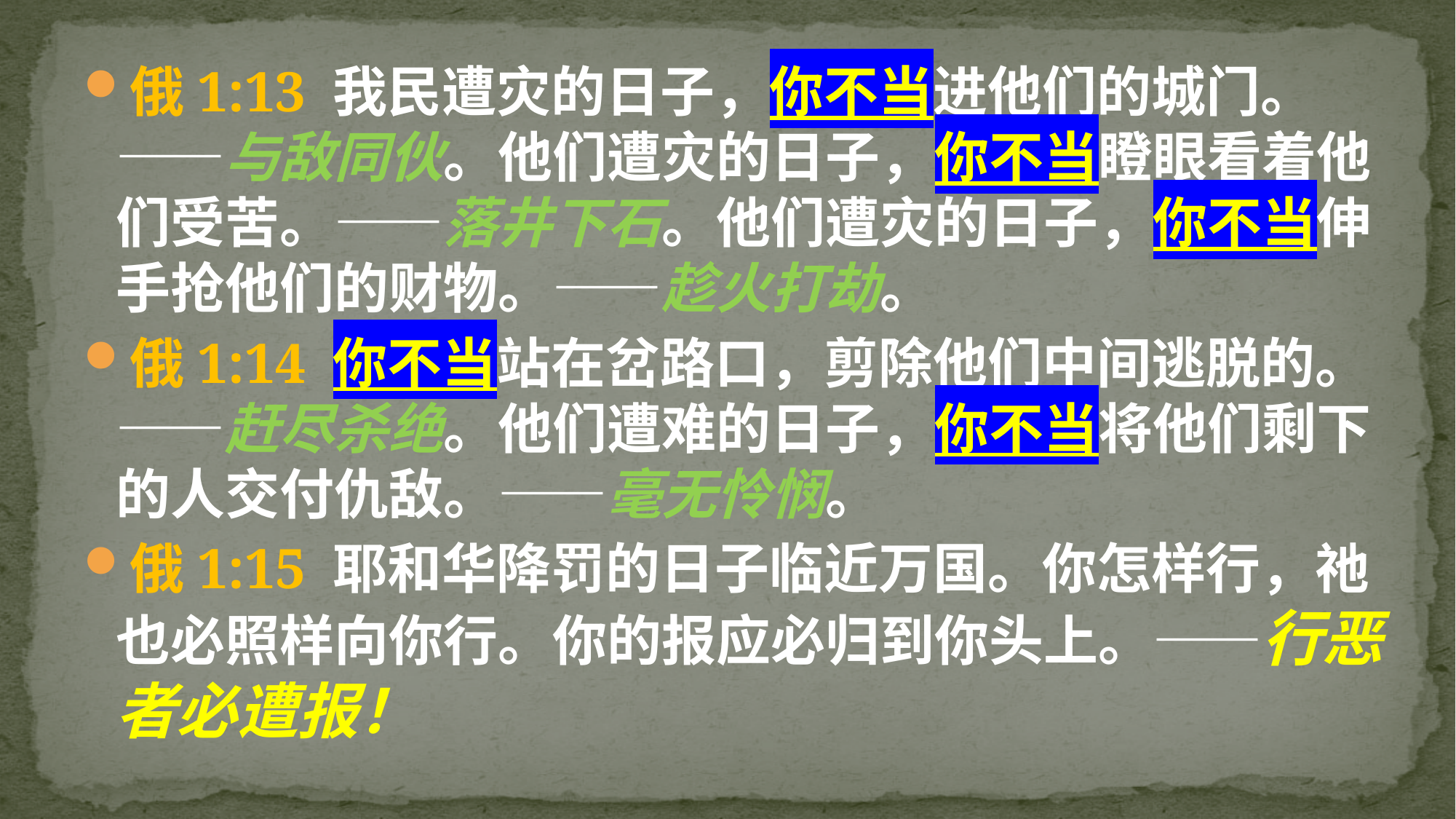

#
俄1:13 我民遭灾的日子，你不当进他们的城门。——与敌同伙。他们遭灾的日子，你不当瞪眼看着他们受苦。——落井下石。他们遭灾的日子，你不当伸手抢他们的财物。——趁火打劫。
俄1:14 你不当站在岔路口，剪除他们中间逃脱的。——赶尽杀绝。他们遭难的日子，你不当将他们剩下的人交付仇敌。——毫无怜悯。
俄1:15 耶和华降罚的日子临近万国。你怎样行，祂也必照样向你行。你的报应必归到你头上。——行恶者必遭报！